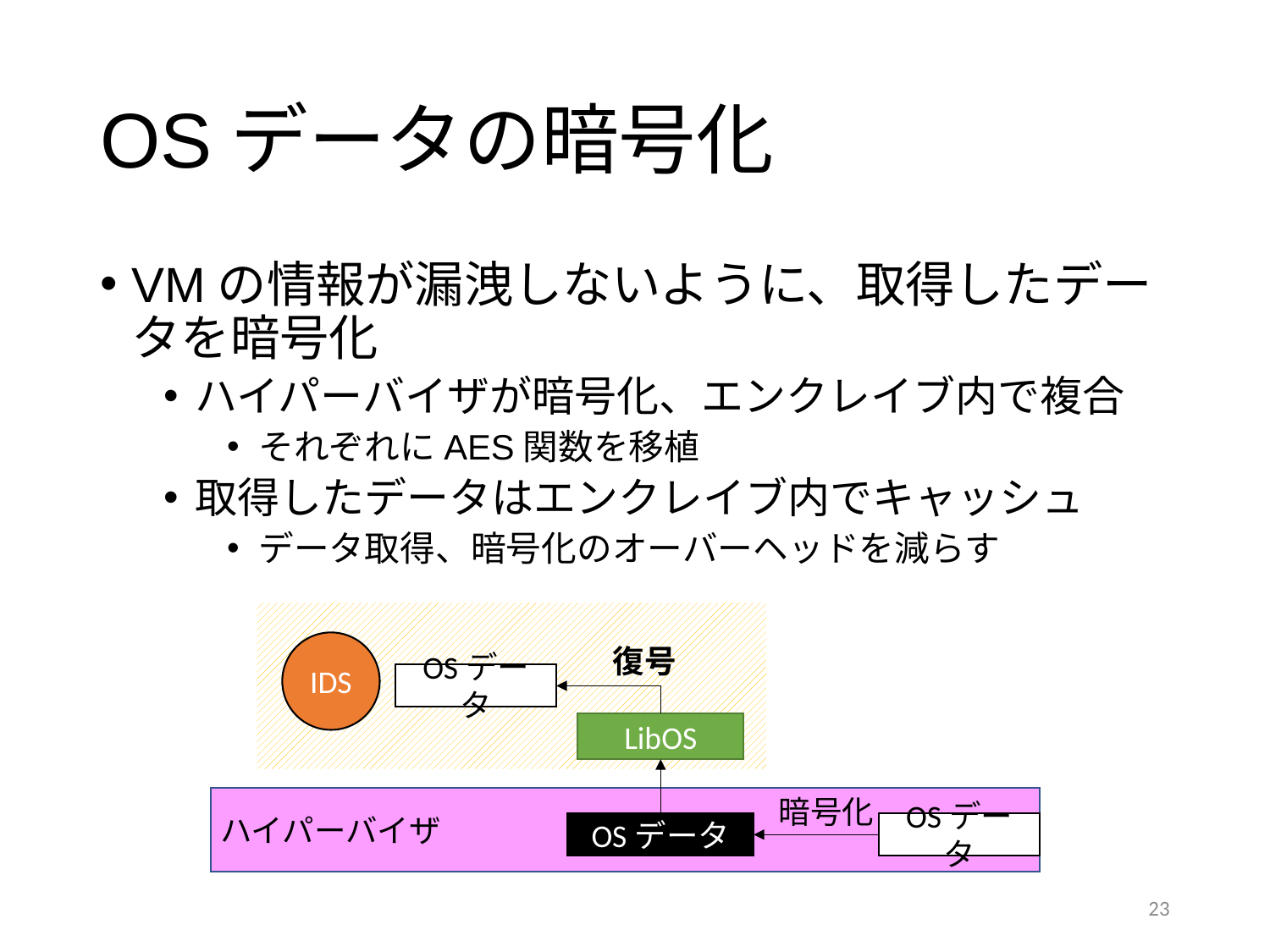

# OSデータの暗号化
VMの情報が漏洩しないように、取得したデータを暗号化
ハイパーバイザが暗号化、エンクレイブ内で複合
それぞれにAES関数を移植
取得したデータはエンクレイブ内でキャッシュ
データ取得、暗号化のオーバーヘッドを減らす

IDS
復号
OSデータ
LibOS
暗号化
ハイパーバイザ
OSデータ
OSデータ
23